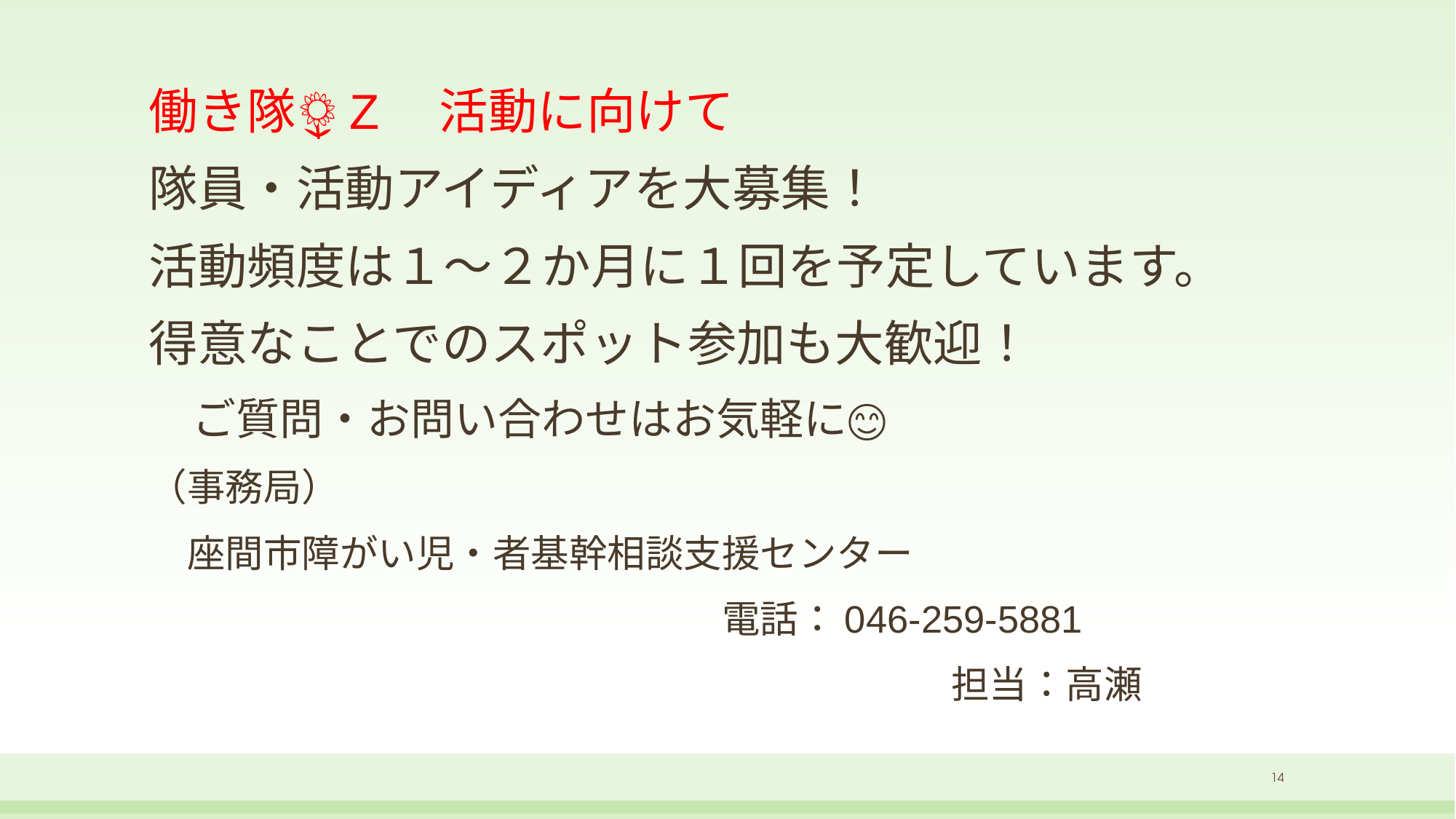

働き隊🌻Z　活動に向けて
隊員・活動アイディアを大募集！
活動頻度は１～２か月に１回を予定しています。
得意なことでのスポット参加も大歓迎！
　ご質問・お問い合わせはお気軽に😊
（事務局）
　座間市障がい児・者基幹相談支援センター
　　　　　　　　　　　　　　　電話：046-259-5881
　　　　　　　　　　　　　　　　　　　　　担当：高瀬
14